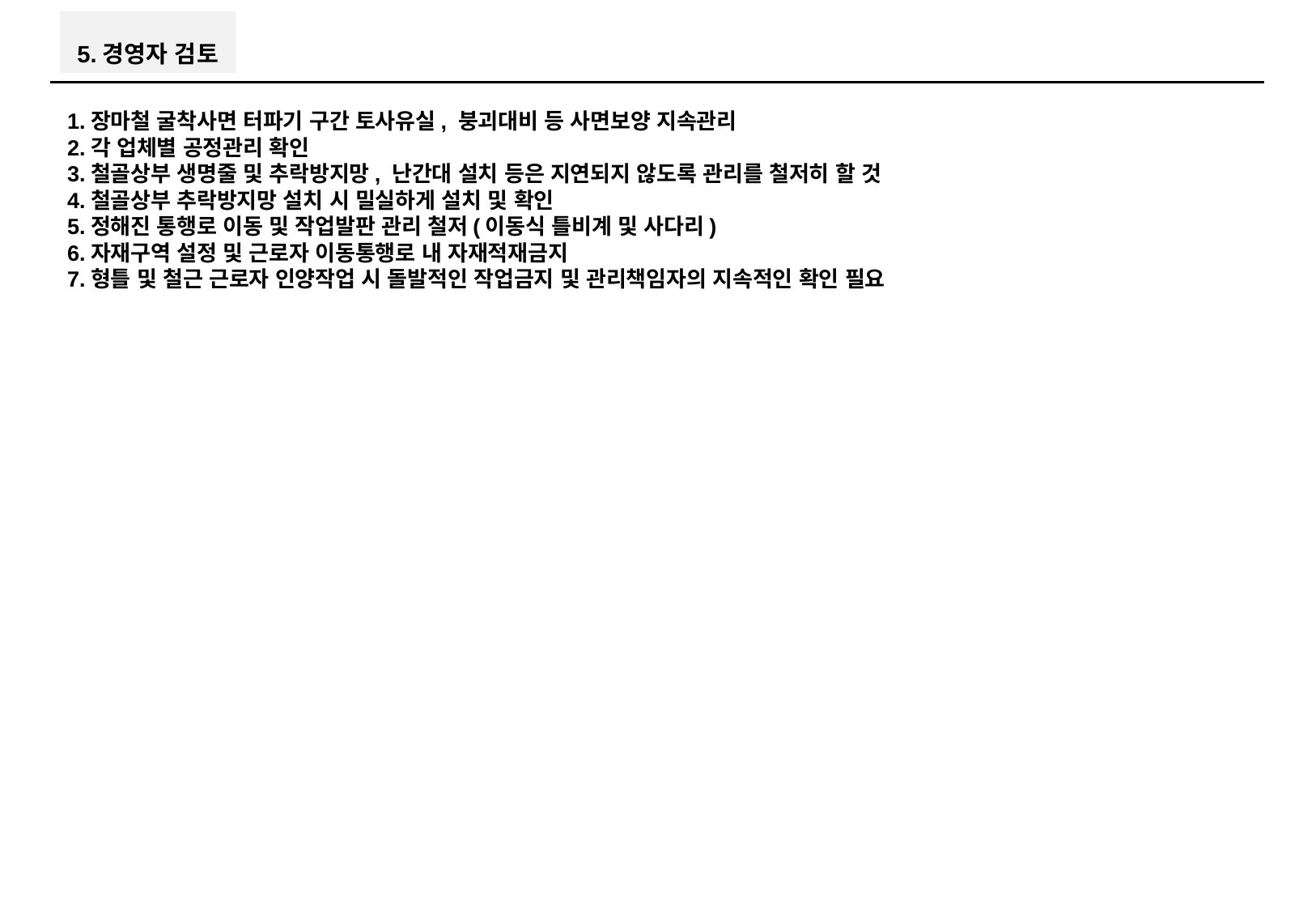

5.경영자 검토

1.장마철 굴착사면 터파기 구간 토사유실, 붕괴대비 등 사면보양 지속관리
2.각 업체별 공정관리 확인
3.철골상부 생명줄 및 추락방지망, 난간대 설치 등은 지연되지 않도록 관리를 철저히 할 것
4.철골상부 추락방지망 설치 시 밀실하게 설치 및 확인
5.정해진 통행로 이동 및 작업발판 관리 철저(이동식 틀비계 및 사다리)
6.자재구역 설정 및 근로자 이동통행로 내 자재적재금지
7.형틀 및 철근 근로자 인양작업 시 돌발적인 작업금지 및 관리책임자의 지속적인 확인 필요